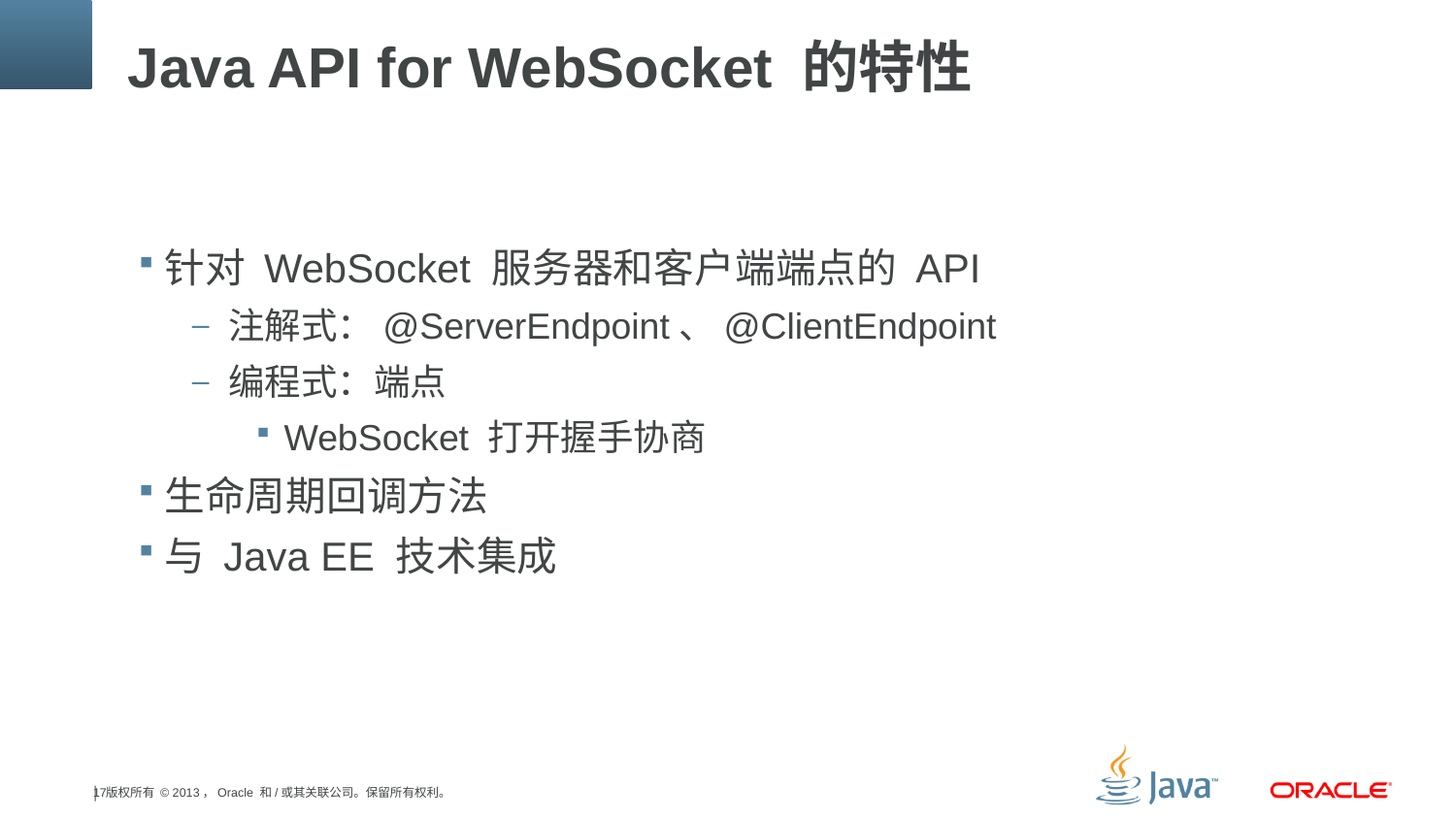

# Java API for WebSocket 的特性
针对 WebSocket 服务器和客户端端点的 API
注解式：@ServerEndpoint、@ClientEndpoint
编程式：端点
WebSocket 打开握手协商
生命周期回调方法
与 Java EE 技术集成